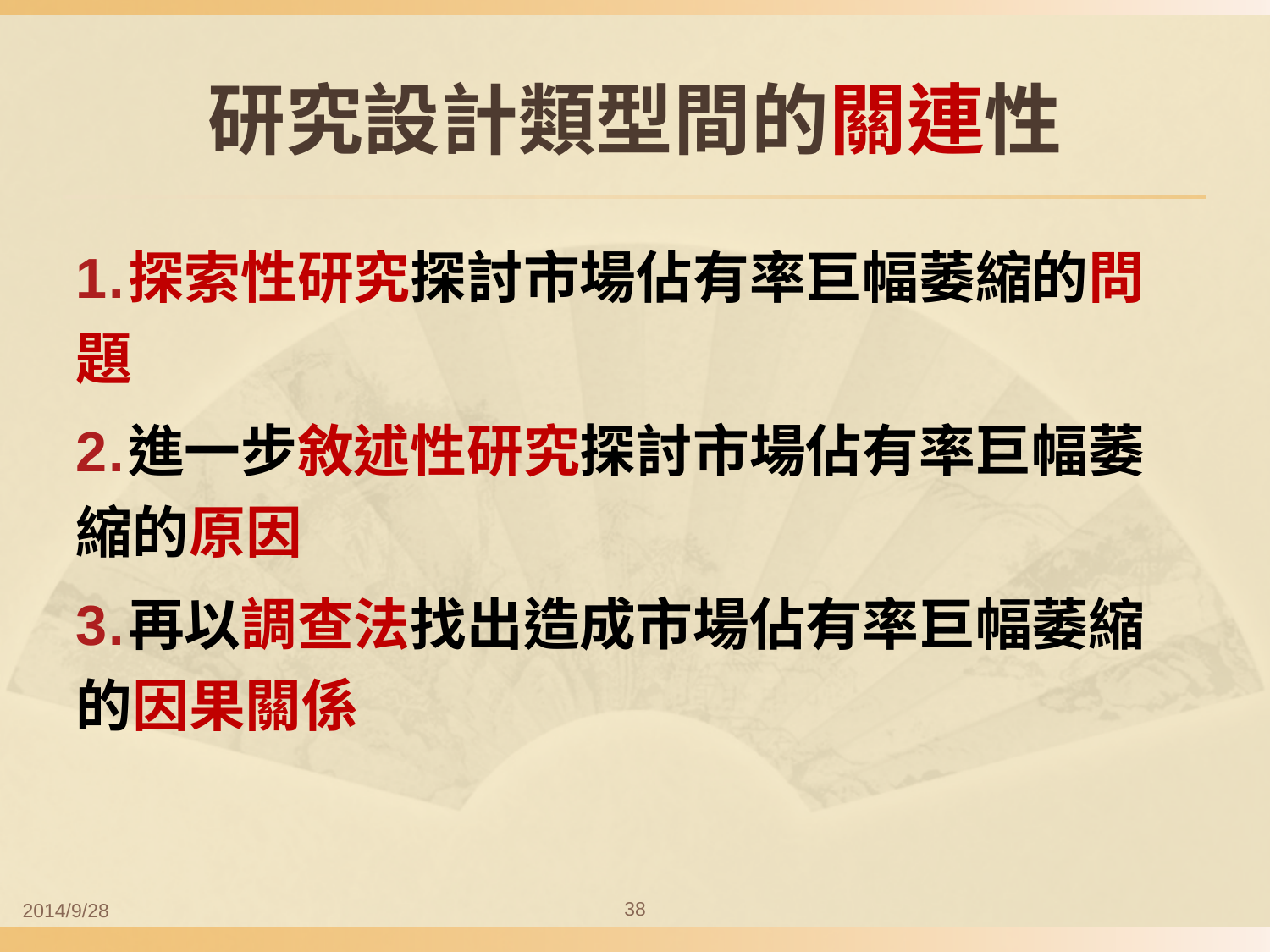

# 研究設計類型間的關連性
探索性研究探討市場佔有率巨幅萎縮的問題
進一步敘述性研究探討市場佔有率巨幅萎縮的原因
再以調查法找出造成市場佔有率巨幅萎縮的因果關係

2014/9/28
38